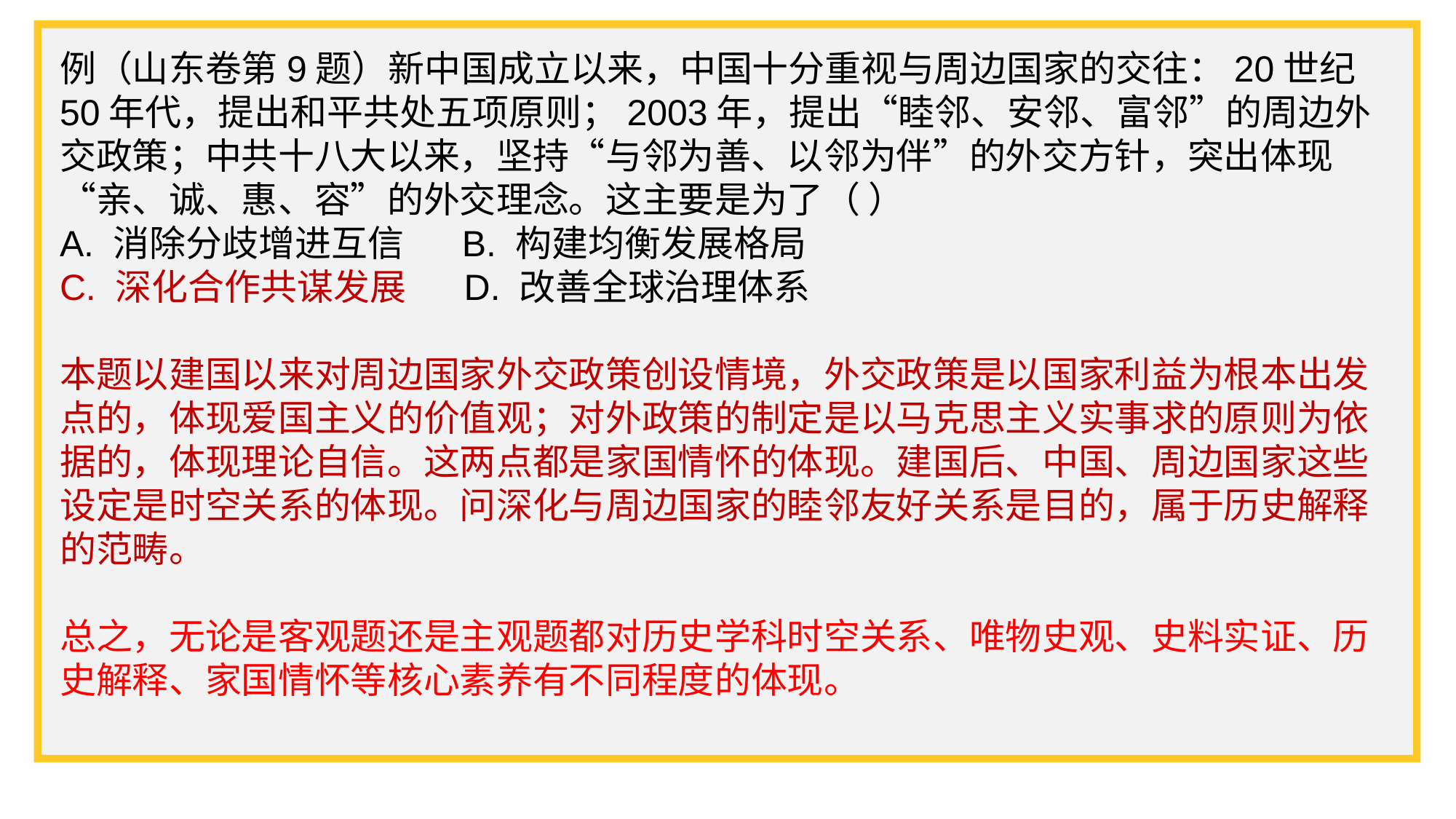

例（山东卷第9题）新中国成立以来，中国十分重视与周边国家的交往：20世纪50年代，提出和平共处五项原则；2003年，提出“睦邻、安邻、富邻”的周边外交政策；中共十八大以来，坚持“与邻为善、以邻为伴”的外交方针，突出体现“亲、诚、惠、容”的外交理念。这主要是为了（ ）
A. 消除分歧增进互信      B. 构建均衡发展格局
C. 深化合作共谋发展      D. 改善全球治理体系

本题以建国以来对周边国家外交政策创设情境，外交政策是以国家利益为根本出发点的，体现爱国主义的价值观；对外政策的制定是以马克思主义实事求的原则为依据的，体现理论自信。这两点都是家国情怀的体现。建国后、中国、周边国家这些设定是时空关系的体现。问深化与周边国家的睦邻友好关系是目的，属于历史解释的范畴。

总之，无论是客观题还是主观题都对历史学科时空关系、唯物史观、史料实证、历史解释、家国情怀等核心素养有不同程度的体现。